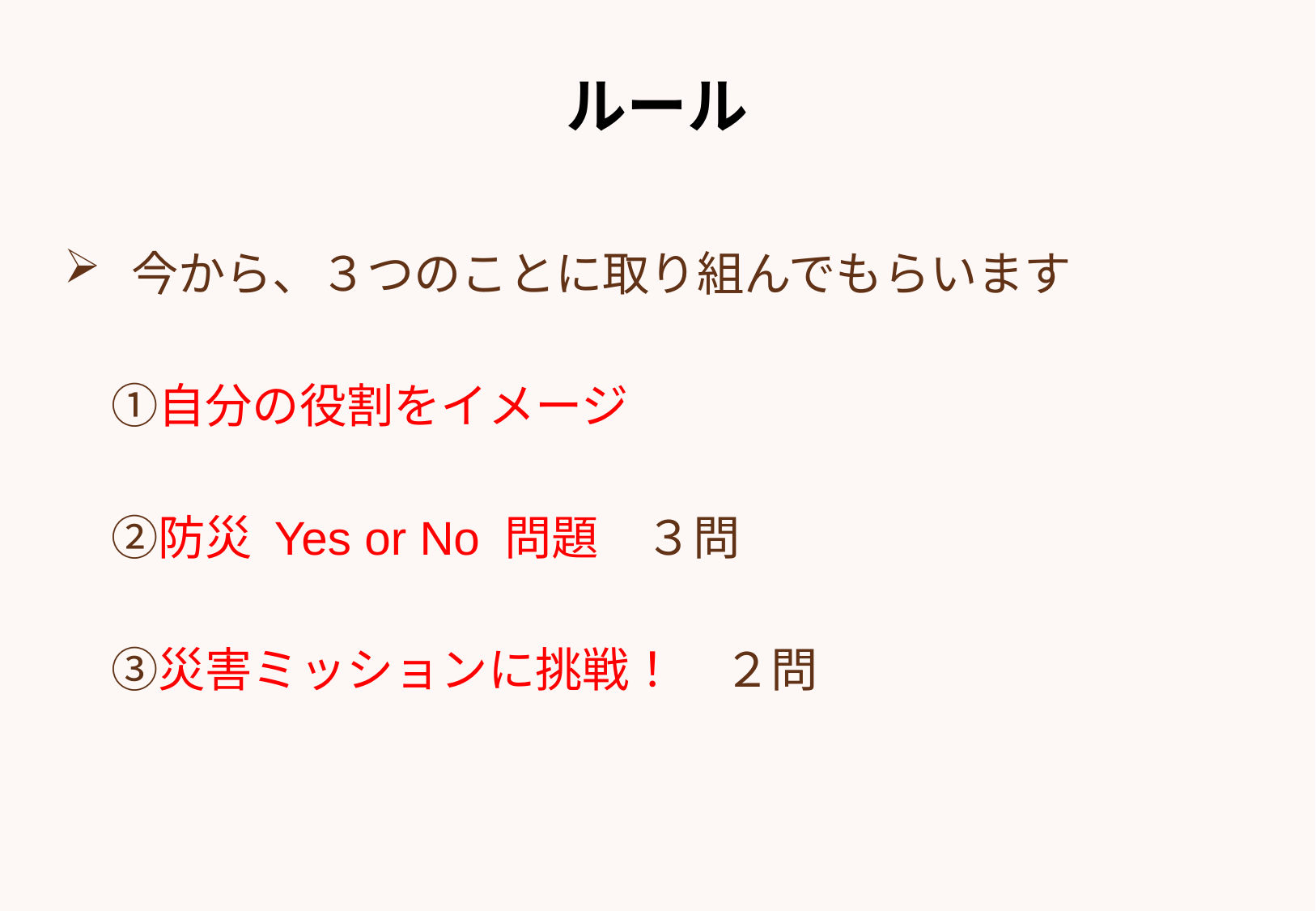

# ルール
 今から、３つのことに取り組んでもらいます

　①自分の役割をイメージ

　②防災 Yes or No 問題　３問

　③災害ミッションに挑戦！　２問